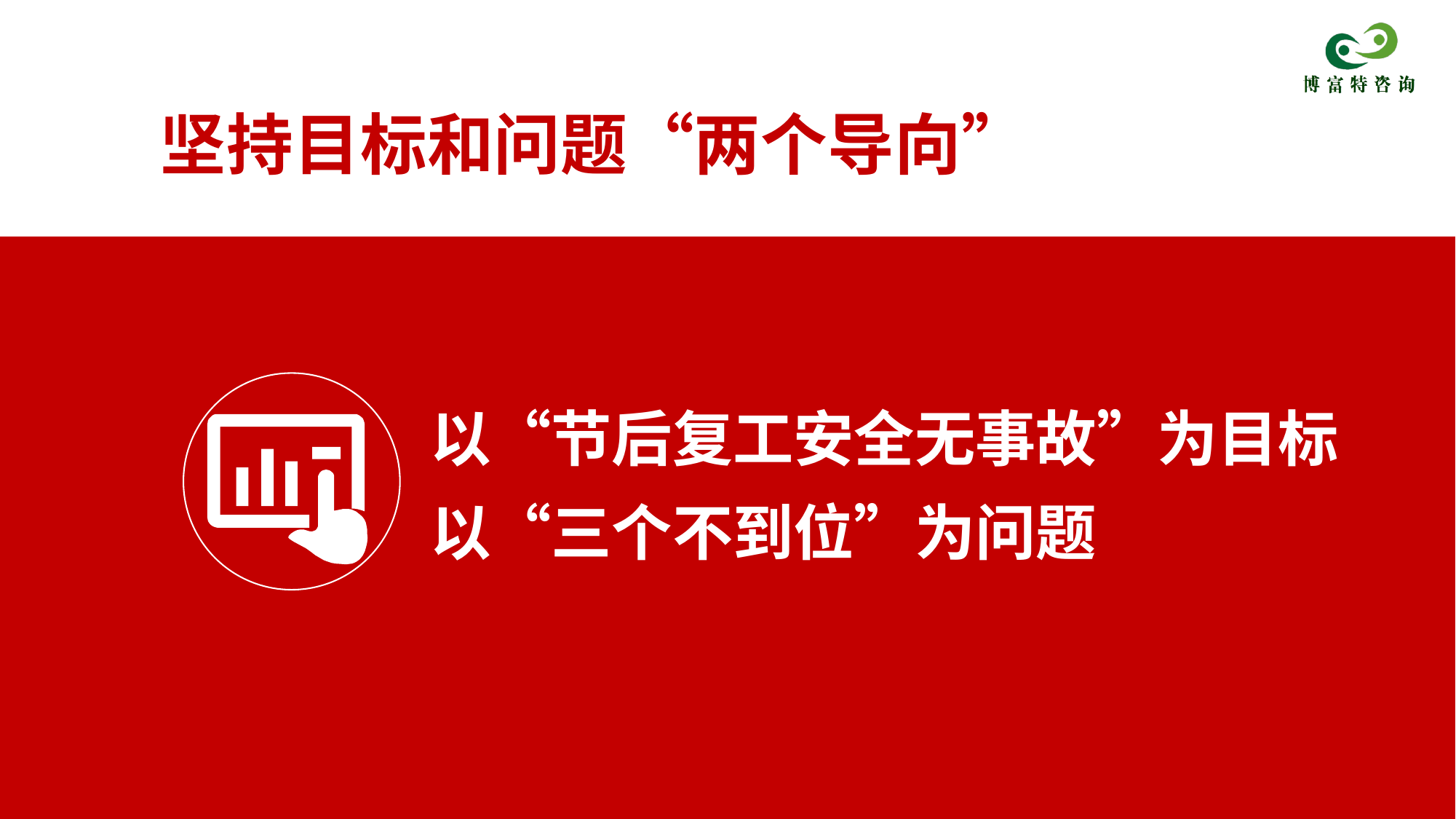

坚持目标和问题“两个导向”

以“节后复工安全无事故”为目标
以“三个不到位”为问题